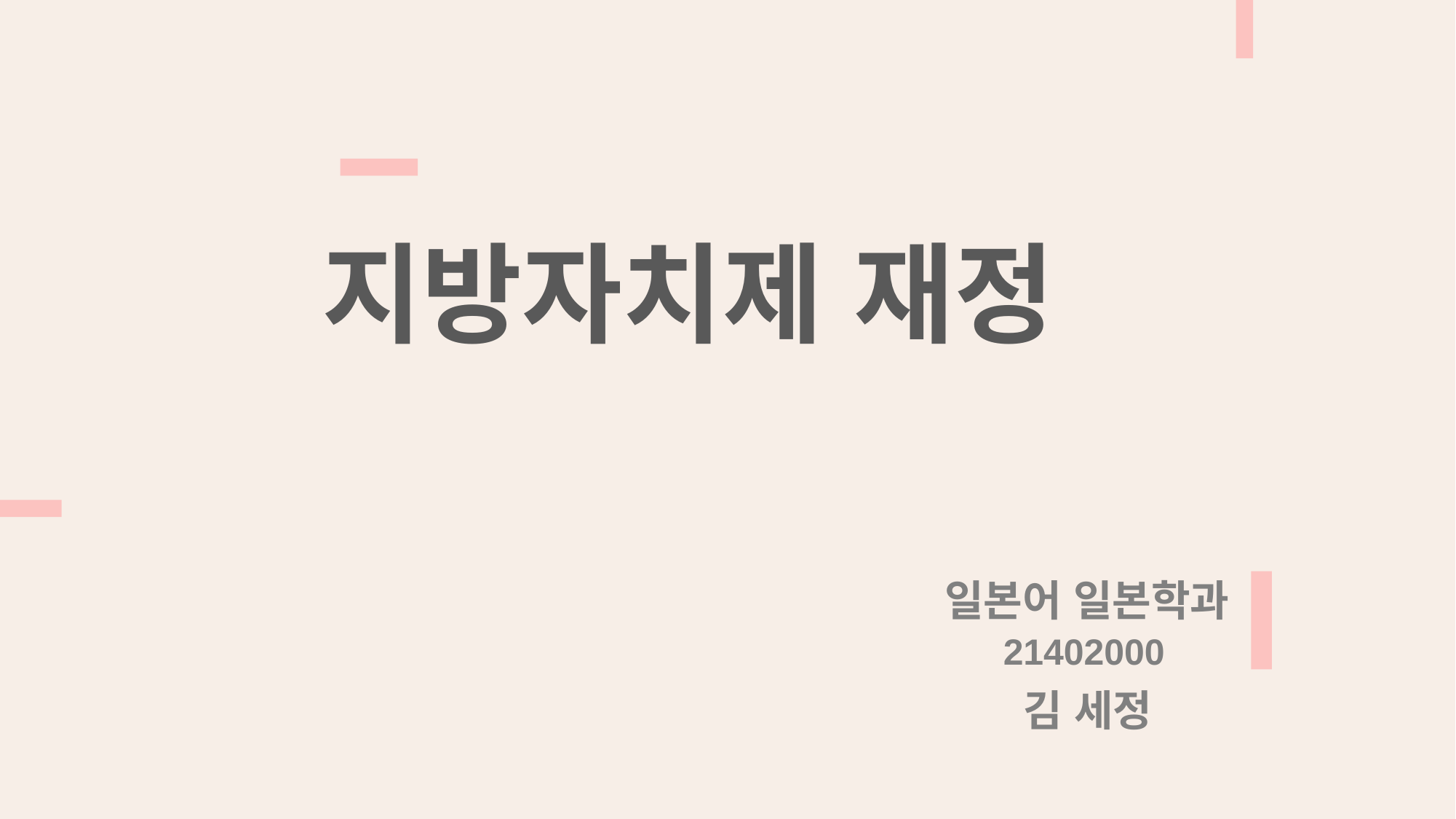

지방자치제 재정

일본어 일본학과
21402000
김 세정